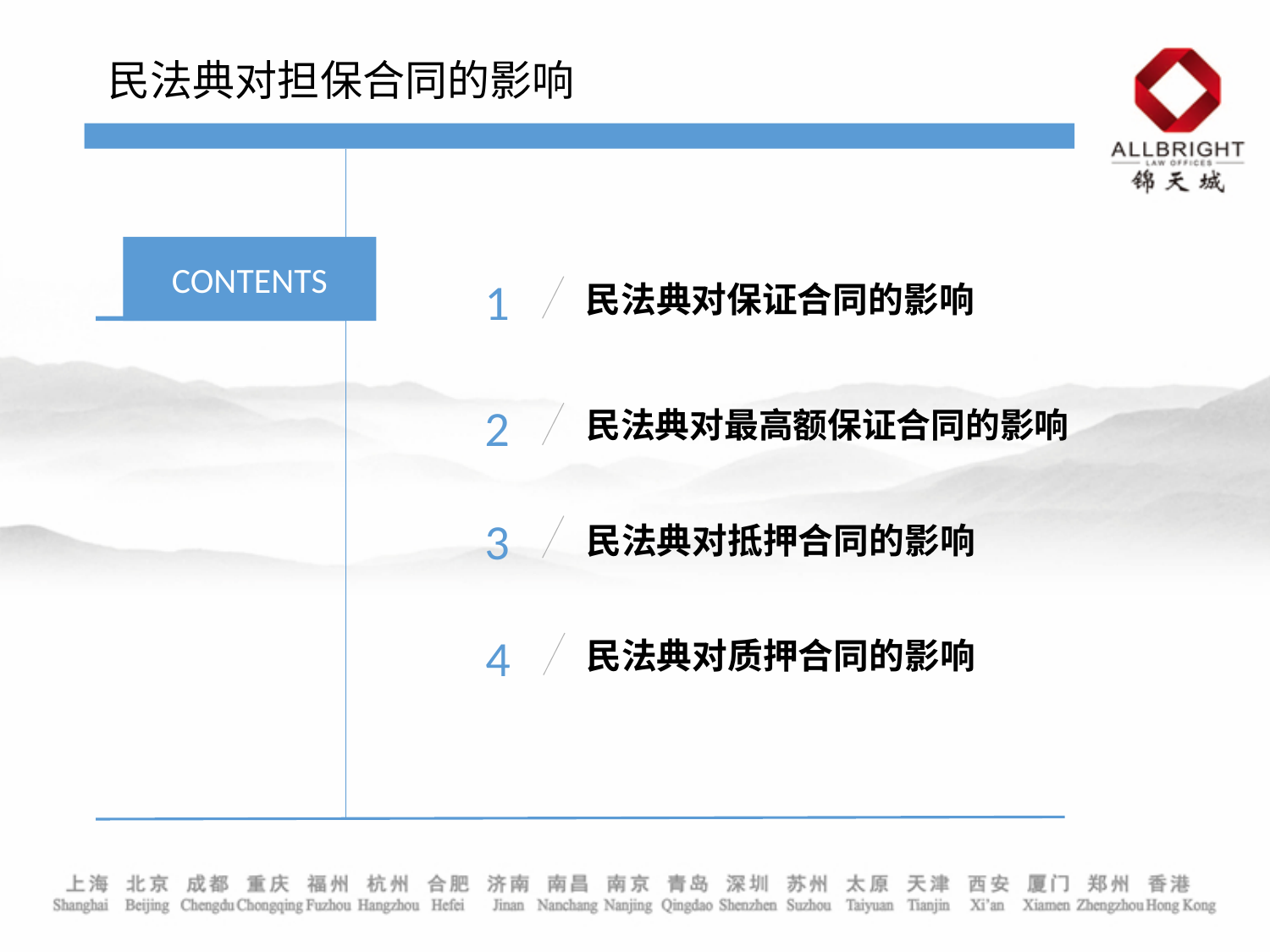

民法典对担保合同的影响

CONTENTS
民法典对保证合同的影响
1

民法典对最高额保证合同的影响
2
民法典对抵押合同的影响
3
民法典对质押合同的影响
4